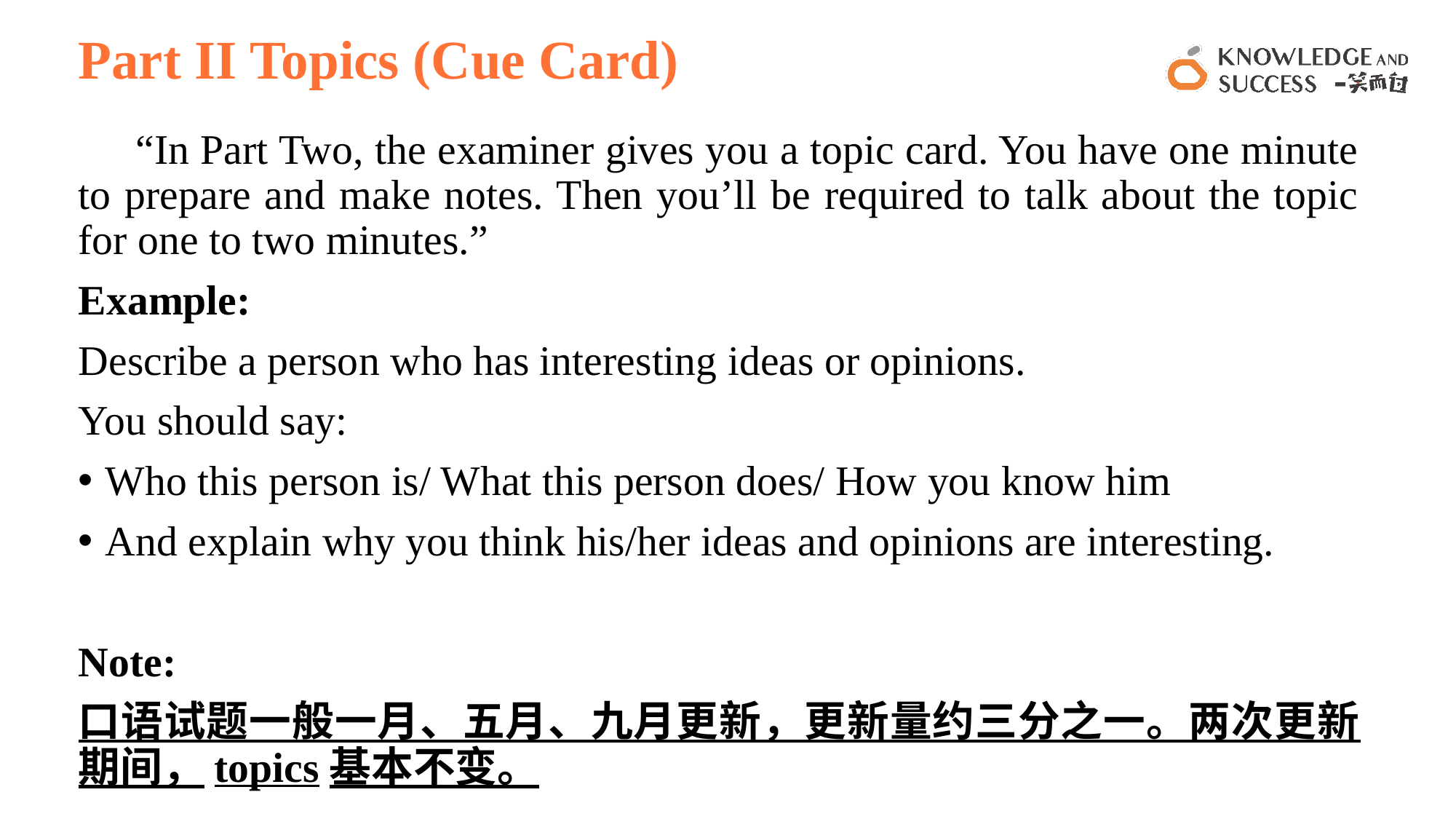

# Part II Topics (Cue Card)
     “In Part Two, the examiner gives you a topic card. You have one minute to prepare and make notes. Then you’ll be required to talk about the topic for one to two minutes.”
Example:
Describe a person who has interesting ideas or opinions.
You should say:
Who this person is/ What this person does/ How you know him
And explain why you think his/her ideas and opinions are interesting.

Note:
口语试题一般一月、五月、九月更新，更新量约三分之一。两次更新期间，topics基本不变。